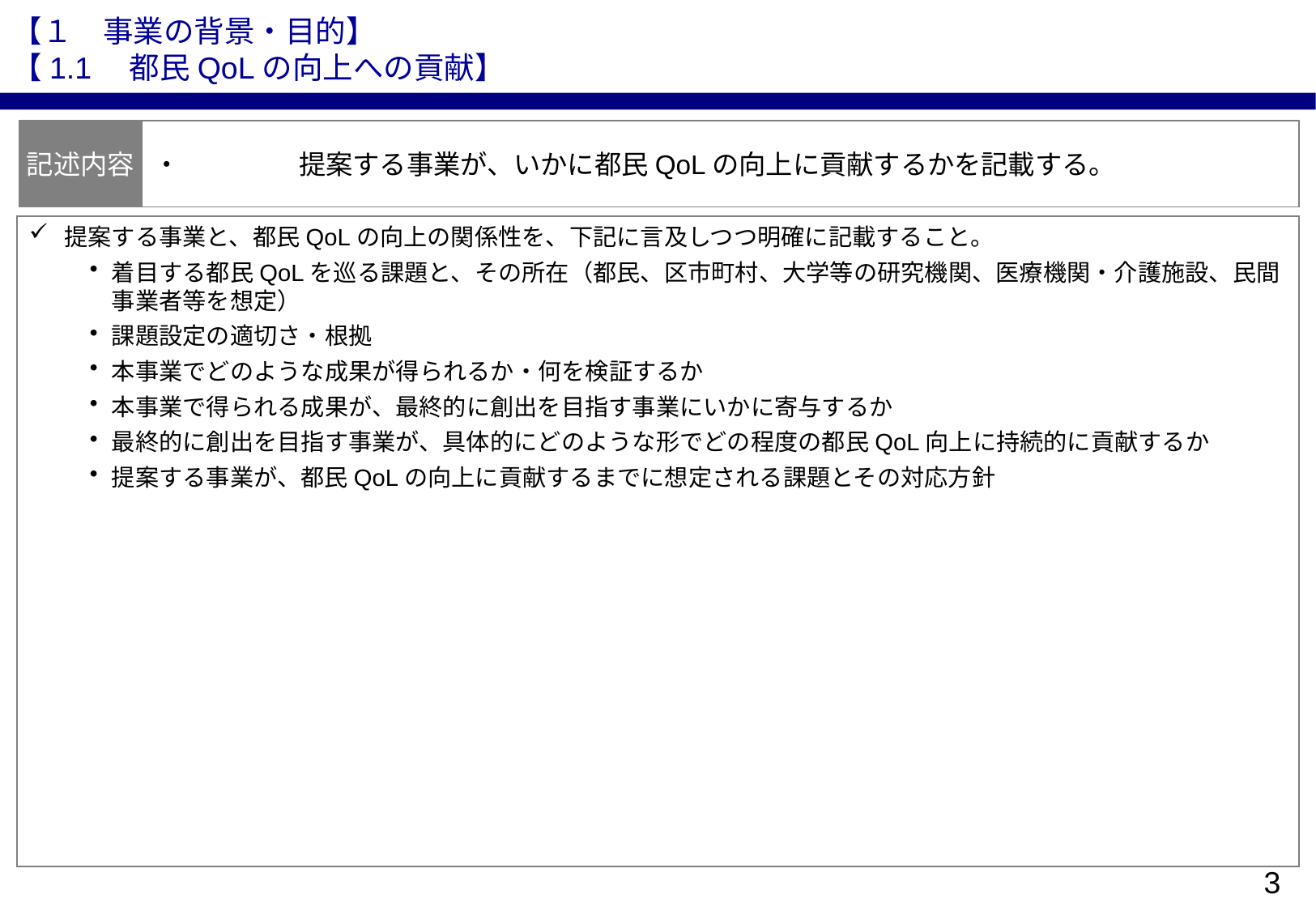

【１　事業の背景・目的】
【1.1　都民QoLの向上への貢献】
記述内容
・	提案する事業が、いかに都民QoLの向上に貢献するかを記載する。
提案する事業と、都民QoLの向上の関係性を、下記に言及しつつ明確に記載すること。
着目する都民QoLを巡る課題と、その所在（都民、区市町村、大学等の研究機関、医療機関・介護施設、民間事業者等を想定）
課題設定の適切さ・根拠
本事業でどのような成果が得られるか・何を検証するか
本事業で得られる成果が、最終的に創出を目指す事業にいかに寄与するか
最終的に創出を目指す事業が、具体的にどのような形でどの程度の都民QoL向上に持続的に貢献するか
提案する事業が、都民QoLの向上に貢献するまでに想定される課題とその対応方針